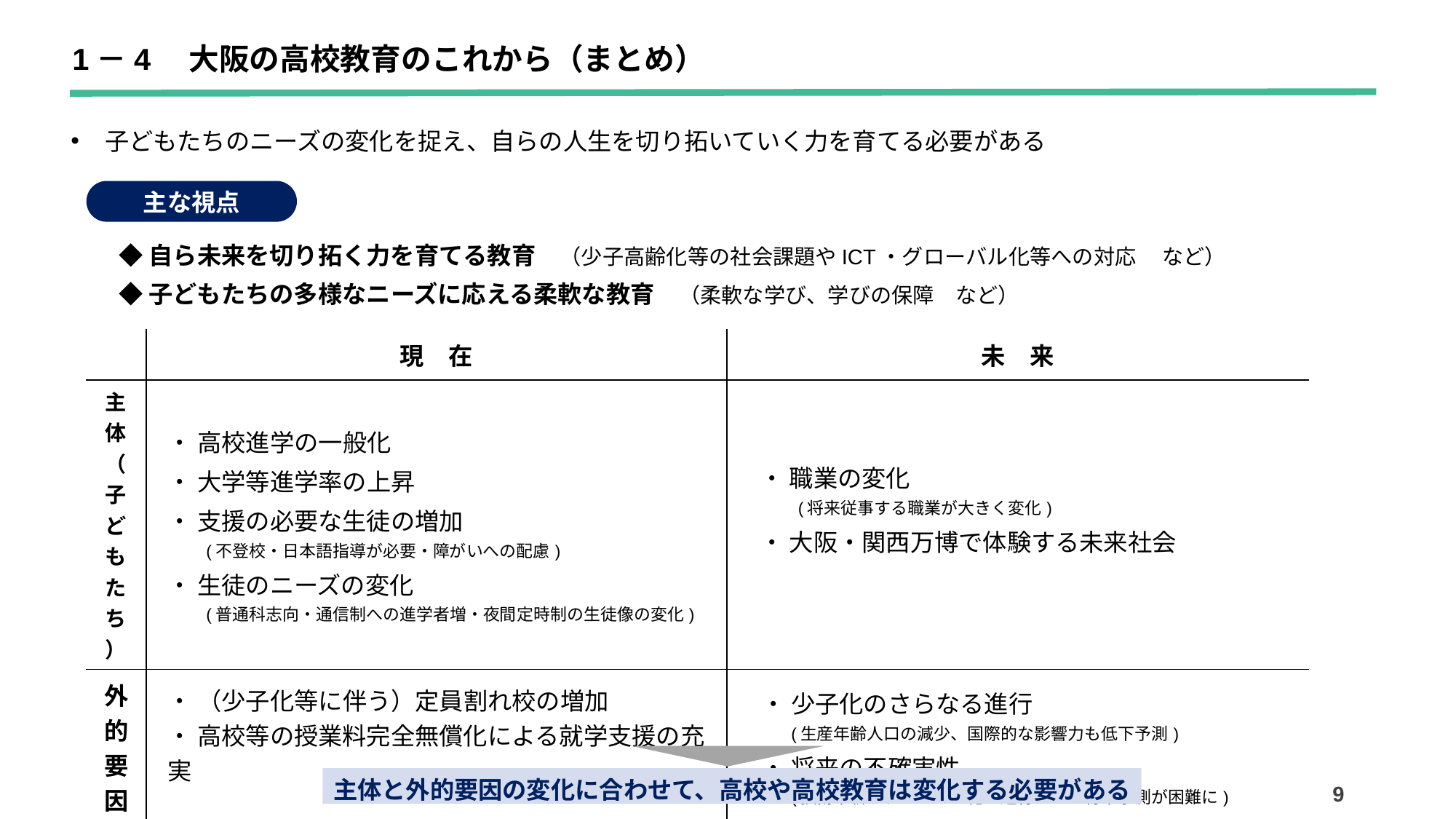

1－4　大阪の高校教育のこれから（まとめ）

子どもたちのニーズの変化を捉え、自らの人生を切り拓いていく力を育てる必要がある

　　◆ 自ら未来を切り拓く力を育てる教育　（少子高齢化等の社会課題やICT・グローバル化等への対応 　など）
　　◆ 子どもたちの多様なニーズに応える柔軟な教育　（柔軟な学び、学びの保障　など）
主な視点
|  | 現　在 | 未　来 |
| --- | --- | --- |
| 主体（子どもたち） | ・ 高校進学の一般化 ・ 大学等進学率の上昇 ・ 支援の必要な生徒の増加 　　(不登校・日本語指導が必要・障がいへの配慮) ・ 生徒のニーズの変化 　　(普通科志向・通信制への進学者増・夜間定時制の生徒像の変化) | ・ 職業の変化 　　(将来従事する職業が大きく変化) ・ 大阪・関西万博で体験する未来社会 |
| 外的要因 | ・ （少子化等に伴う）定員割れ校の増加 ・ 高校等の授業料完全無償化による就学支援の充実 | ・ 少子化のさらなる進行 　　 (生産年齢人口の減少、国際的な影響力も低下予測) ・ 将来の不確実性 　 　(技術革新やグローバル化の進行により将来予測が困難に) |

主体と外的要因の変化に合わせて、高校や高校教育は変化する必要がある
9